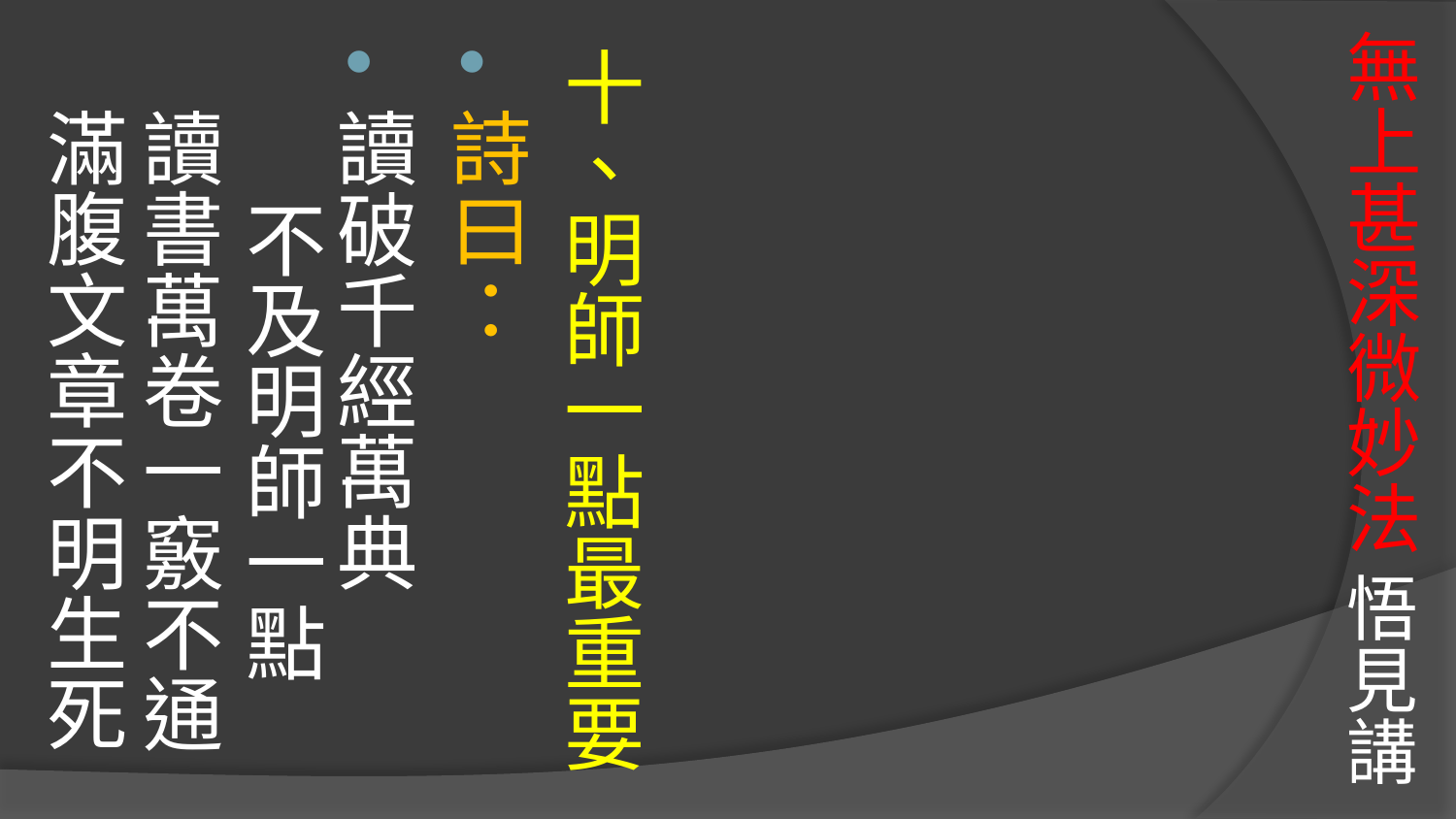

# 無上甚深微妙法 悟見講
十、明師一點最重要
詩曰：
讀破千經萬典                不及明師一點 
讀書萬卷一竅不通
滿腹文章不明生死